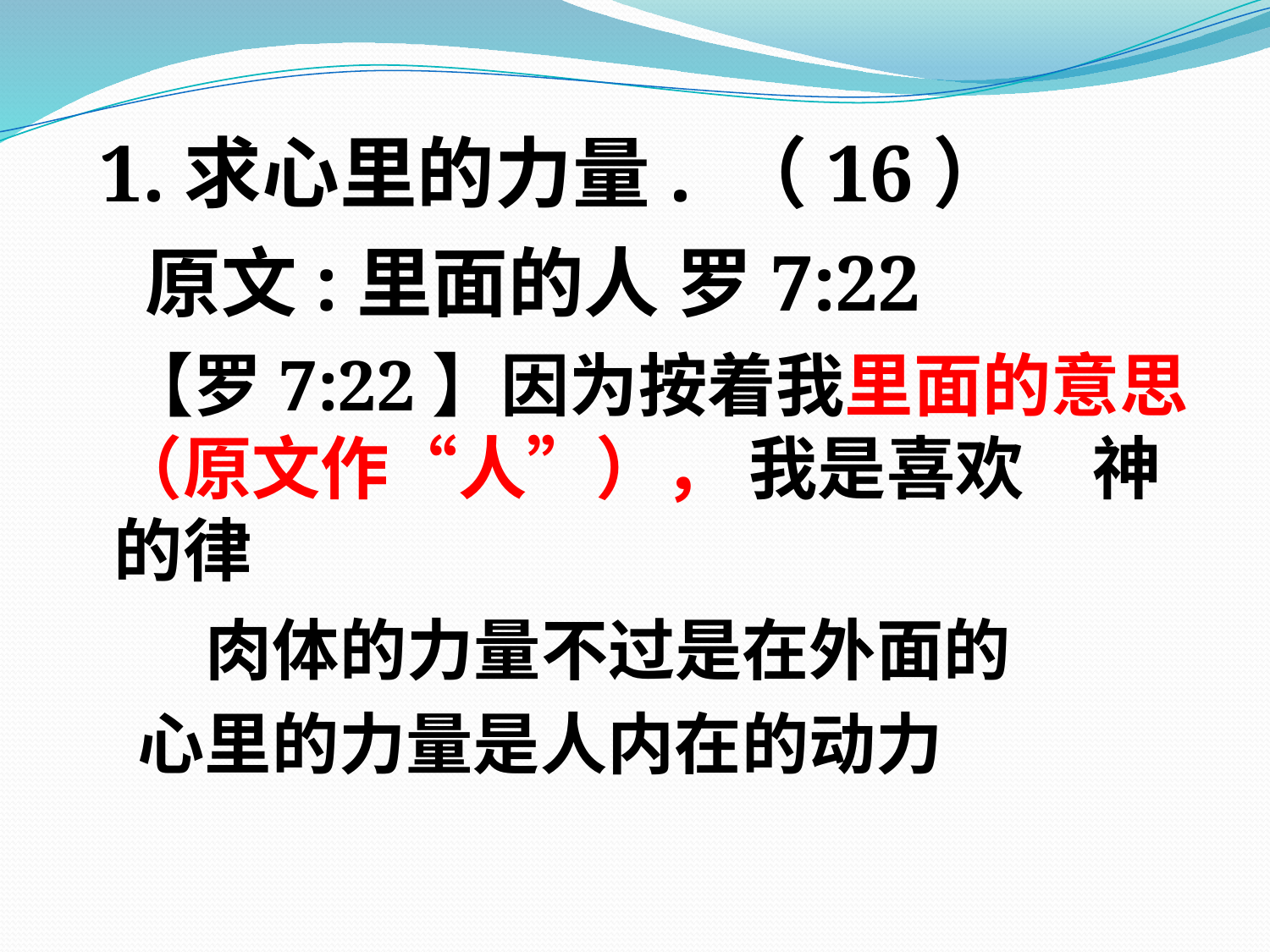

1.求心里的力量. （16）
   原文:里面的人 罗7:22
  【罗7:22】因为按着我里面的意思（原文作“人”）， 我是喜欢　神的律
       肉体的力量不过是在外面的
   心里的力量是人内在的动力